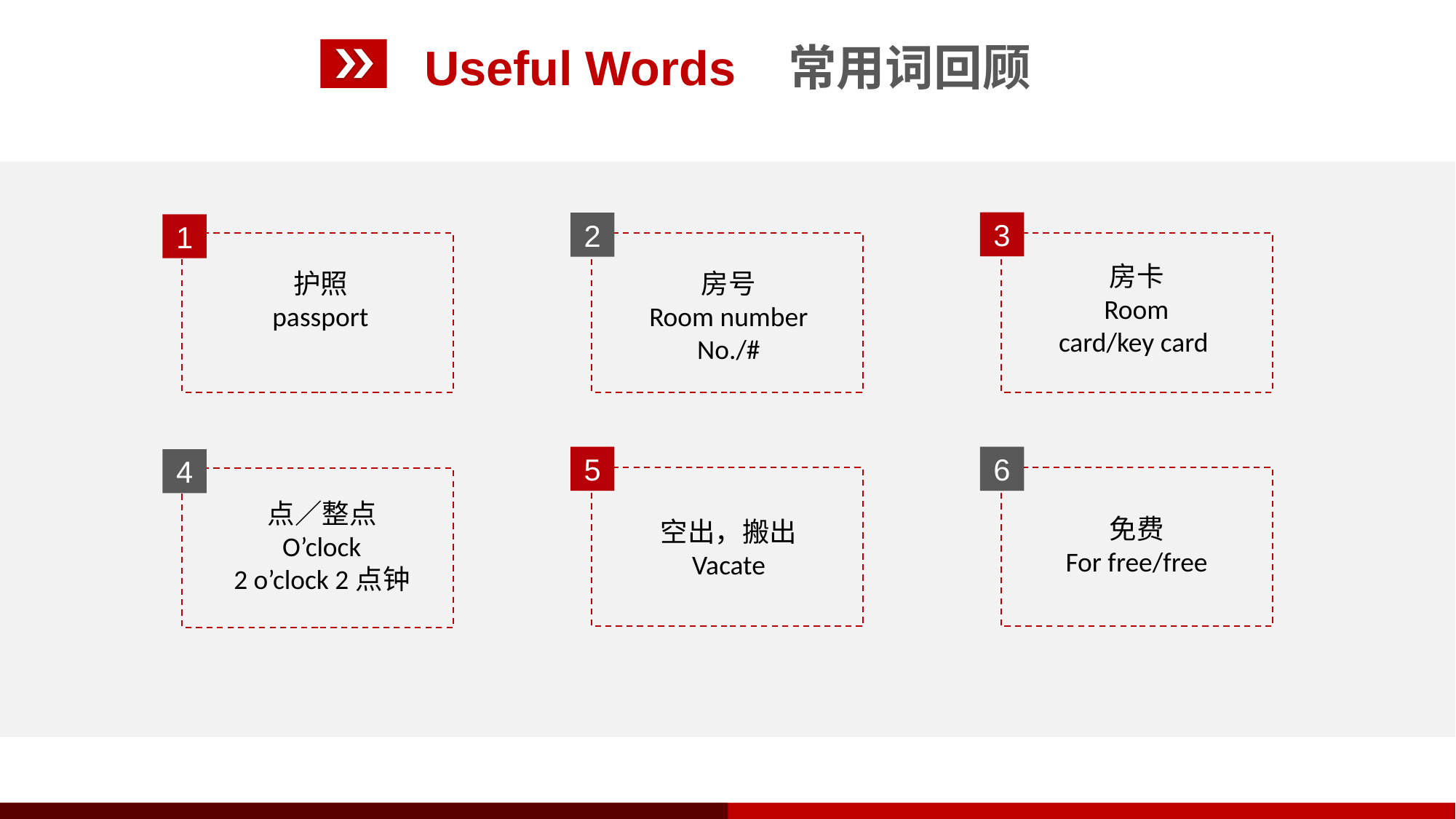

Useful Words   常用词回顾

3
2
1

房卡
Room card/key card
护照
passport
房号
Room number
No./#
5
6
4

点／整点
O’clock
2 o’clock 2点钟
免费
For free/free
空出，搬出
Vacate